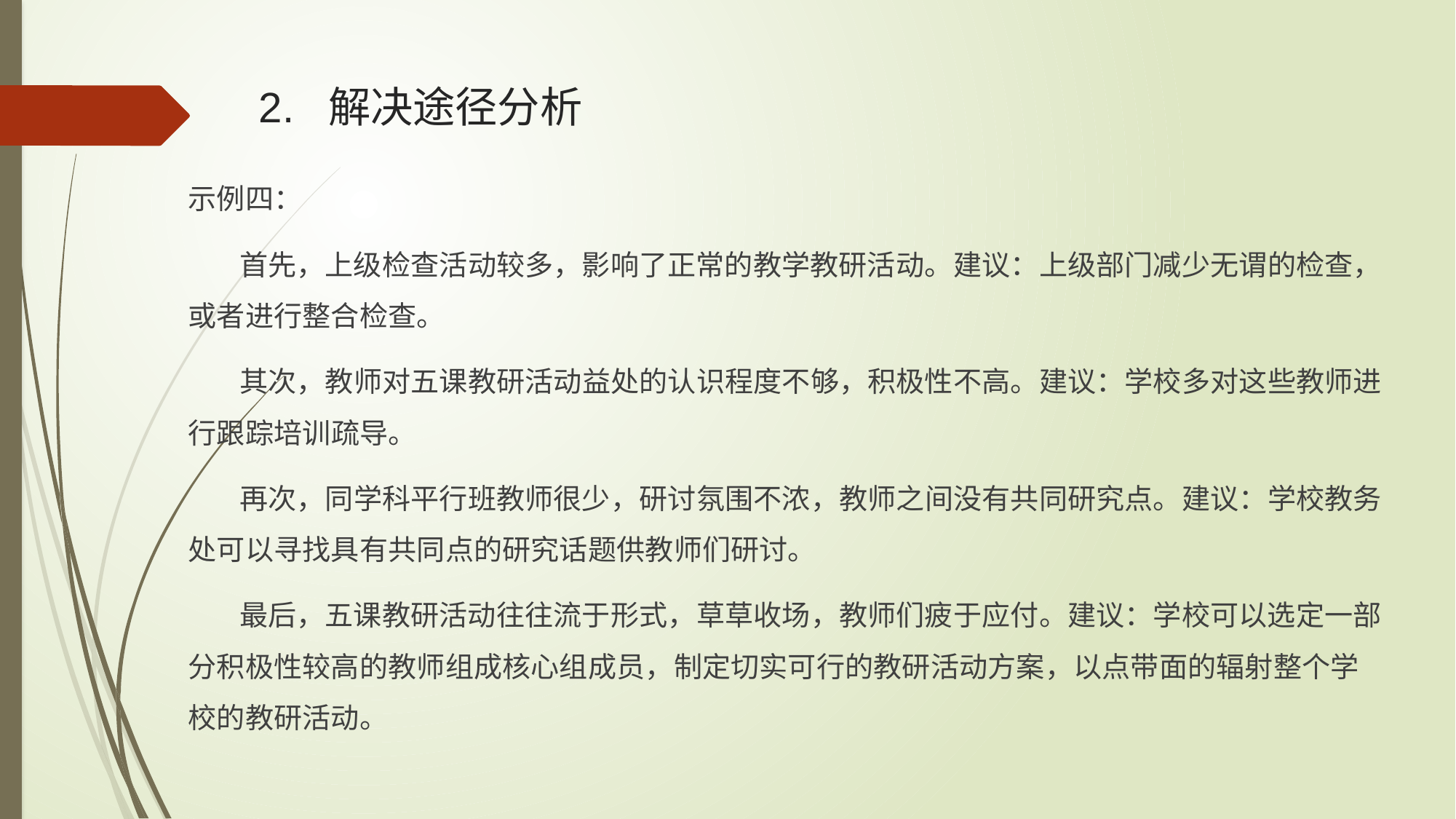

# 2.  解决途径分析
示例四：
首先，上级检查活动较多，影响了正常的教学教研活动。建议：上级部门减少无谓的检查，或者进行整合检查。
其次，教师对五课教研活动益处的认识程度不够，积极性不高。建议：学校多对这些教师进行跟踪培训疏导。
再次，同学科平行班教师很少，研讨氛围不浓，教师之间没有共同研究点。建议：学校教务处可以寻找具有共同点的研究话题供教师们研讨。
最后，五课教研活动往往流于形式，草草收场，教师们疲于应付。建议：学校可以选定一部分积极性较高的教师组成核心组成员，制定切实可行的教研活动方案，以点带面的辐射整个学校的教研活动。